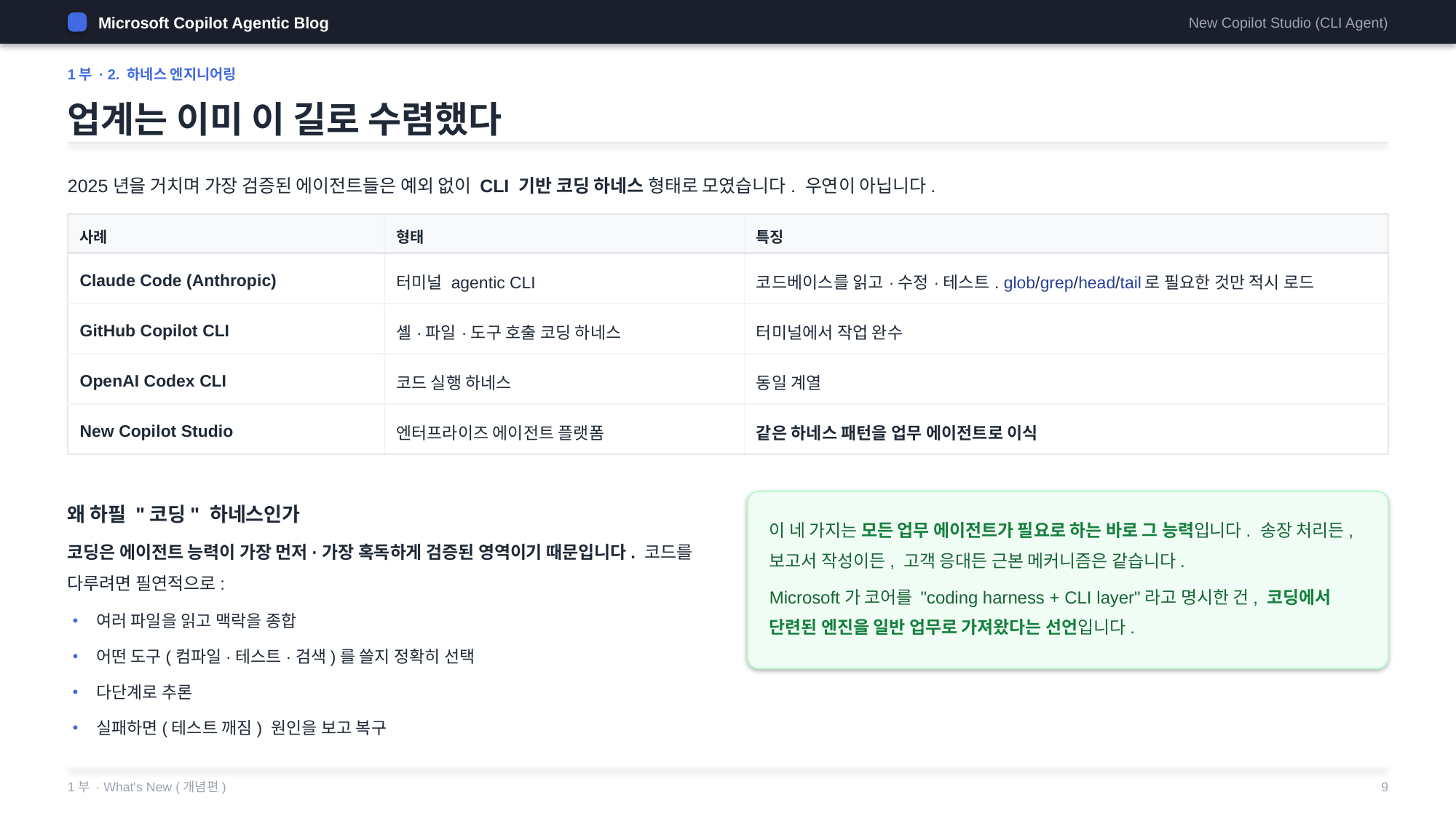

Microsoft Copilot Agentic Blog
New Copilot Studio (CLI Agent)

1부 · 2. 하네스 엔지니어링
업계는 이미 이 길로 수렴했다

2025년을 거치며 가장 검증된 에이전트들은 예외 없이 CLI 기반 코딩 하네스 형태로 모였습니다. 우연이 아닙니다.
| 사례 | 형태 | 특징 |
| --- | --- | --- |
| Claude Code (Anthropic) | 터미널 agentic CLI | 코드베이스를 읽고·수정·테스트. glob/grep/head/tail로 필요한 것만 적시 로드 |
| GitHub Copilot CLI | 셸·파일·도구 호출 코딩 하네스 | 터미널에서 작업 완수 |
| OpenAI Codex CLI | 코드 실행 하네스 | 동일 계열 |
| New Copilot Studio | 엔터프라이즈 에이전트 플랫폼 | 같은 하네스 패턴을 업무 에이전트로 이식 |
왜 하필 "코딩" 하네스인가

이 네 가지는 모든 업무 에이전트가 필요로 하는 바로 그 능력입니다. 송장 처리든, 보고서 작성이든, 고객 응대든 근본 메커니즘은 같습니다.
Microsoft가 코어를 "coding harness + CLI layer"라고 명시한 건, 코딩에서 단련된 엔진을 일반 업무로 가져왔다는 선언입니다.
코딩은 에이전트 능력이 가장 먼저·가장 혹독하게 검증된 영역이기 때문입니다. 코드를 다루려면 필연적으로:
•  여러 파일을 읽고 맥락을 종합
•  어떤 도구(컴파일·테스트·검색)를 쓸지 정확히 선택
•  다단계로 추론
•  실패하면(테스트 깨짐) 원인을 보고 복구

1부 · What's New (개념편)
9